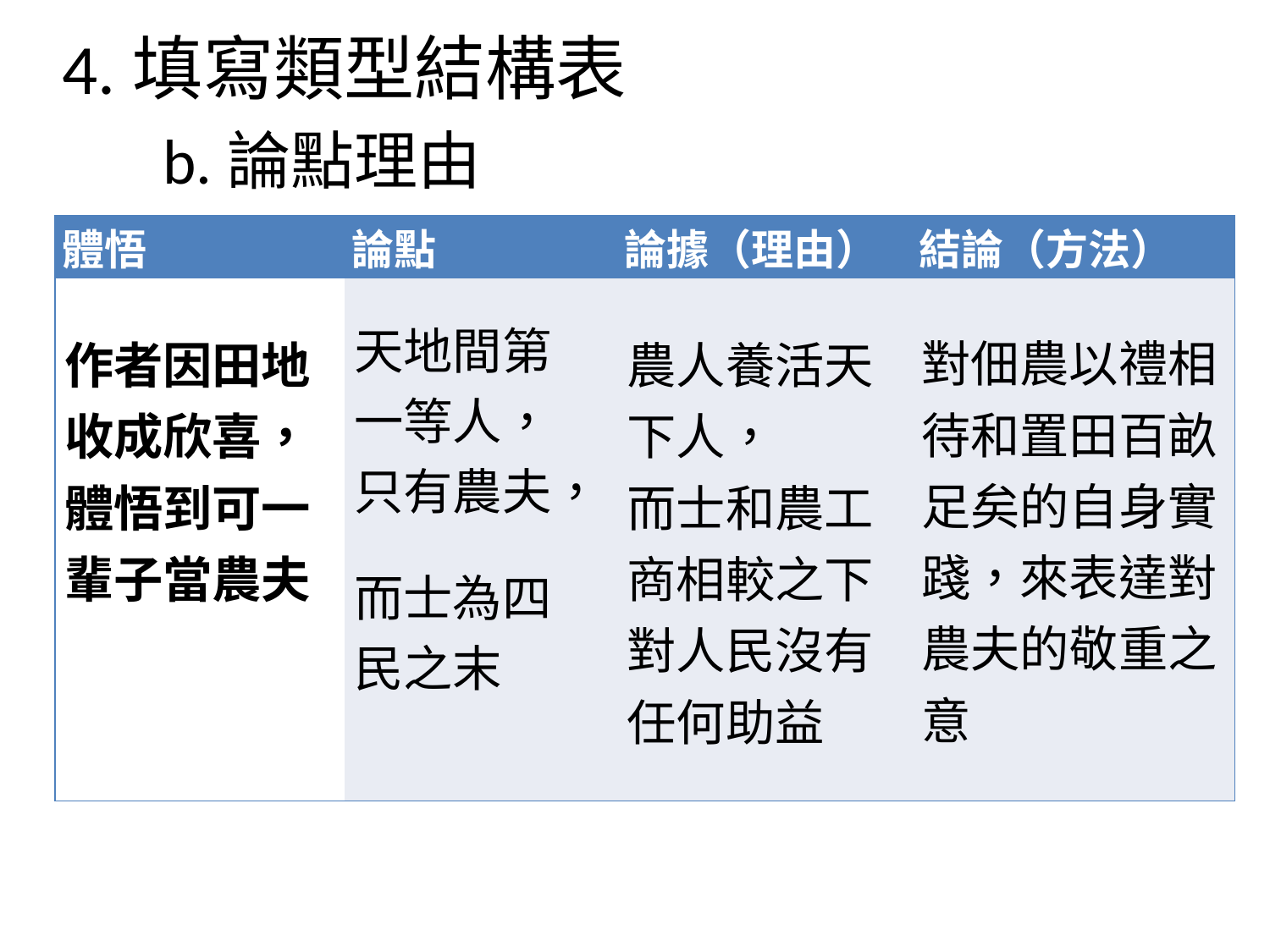

4.填寫類型結構表
       b.論點理由

| 體悟 | 論點 | 論據（理由） | 結論（方法） |
| --- | --- | --- | --- |
| 作者因田地收成欣喜，體悟到可一輩子當農夫 | 天地間第 一等人， 只有農夫， 而士為四 民之末 | 農人養活天下人， 而士和農工商相較之下對人民沒有任何助益 | 對佃農以禮相待和置田百畝足矣的自身實踐，來表達對農夫的敬重之意 |